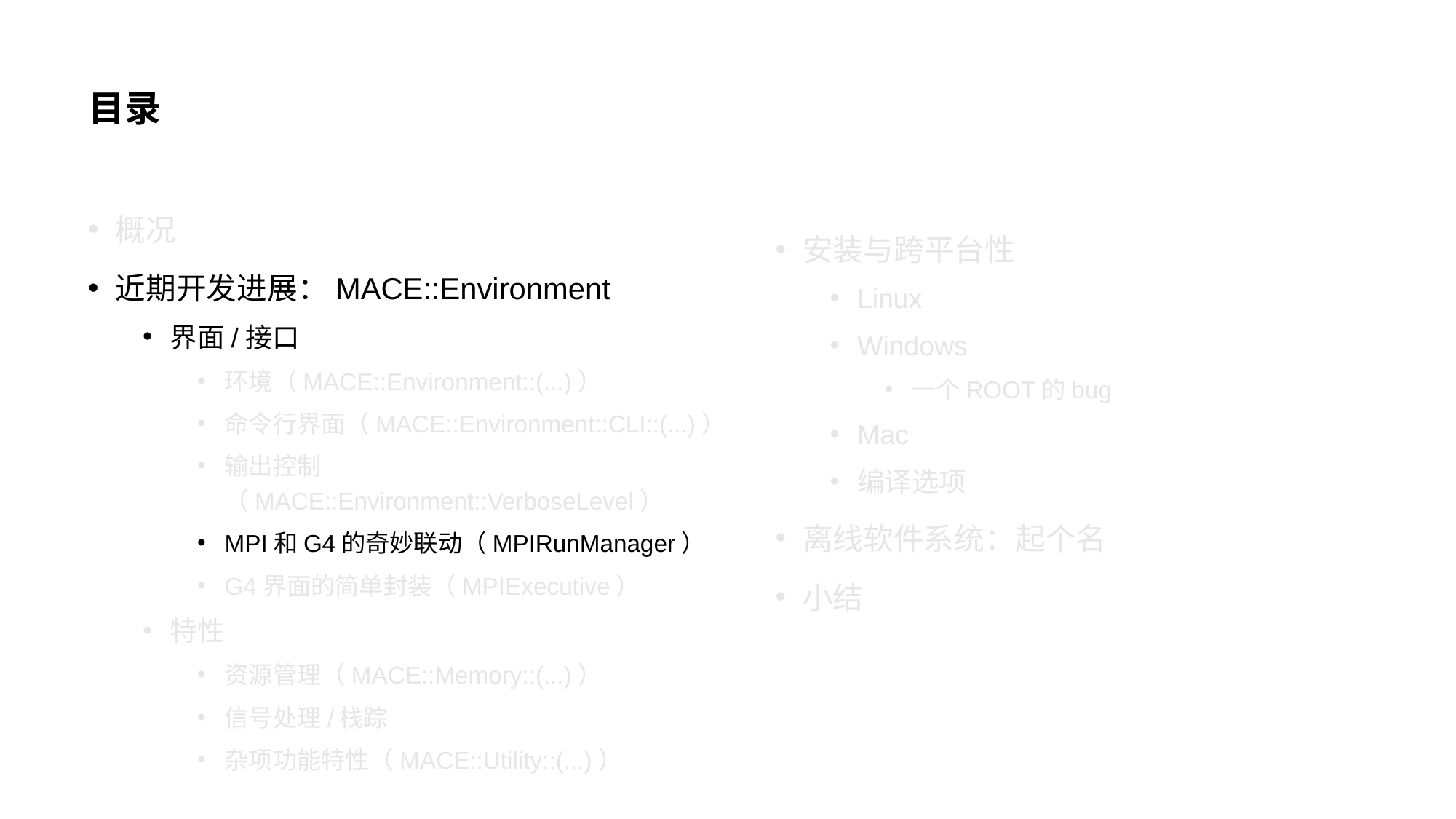

# 目录
概况
近期开发进展：MACE::Environment
界面/接口
环境（MACE::Environment::(...)）
命令行界面（MACE::Environment::CLI::(...)）
输出控制（MACE::Environment::VerboseLevel）
MPI和G4的奇妙联动（MPIRunManager）
G4界面的简单封装（MPIExecutive）
特性
资源管理（MACE::Memory::(...)）
信号处理/栈踪
杂项功能特性（MACE::Utility::(...)）
安装与跨平台性
Linux
Windows
一个ROOT的bug
Mac
编译选项
离线软件系统：起个名
小结
17